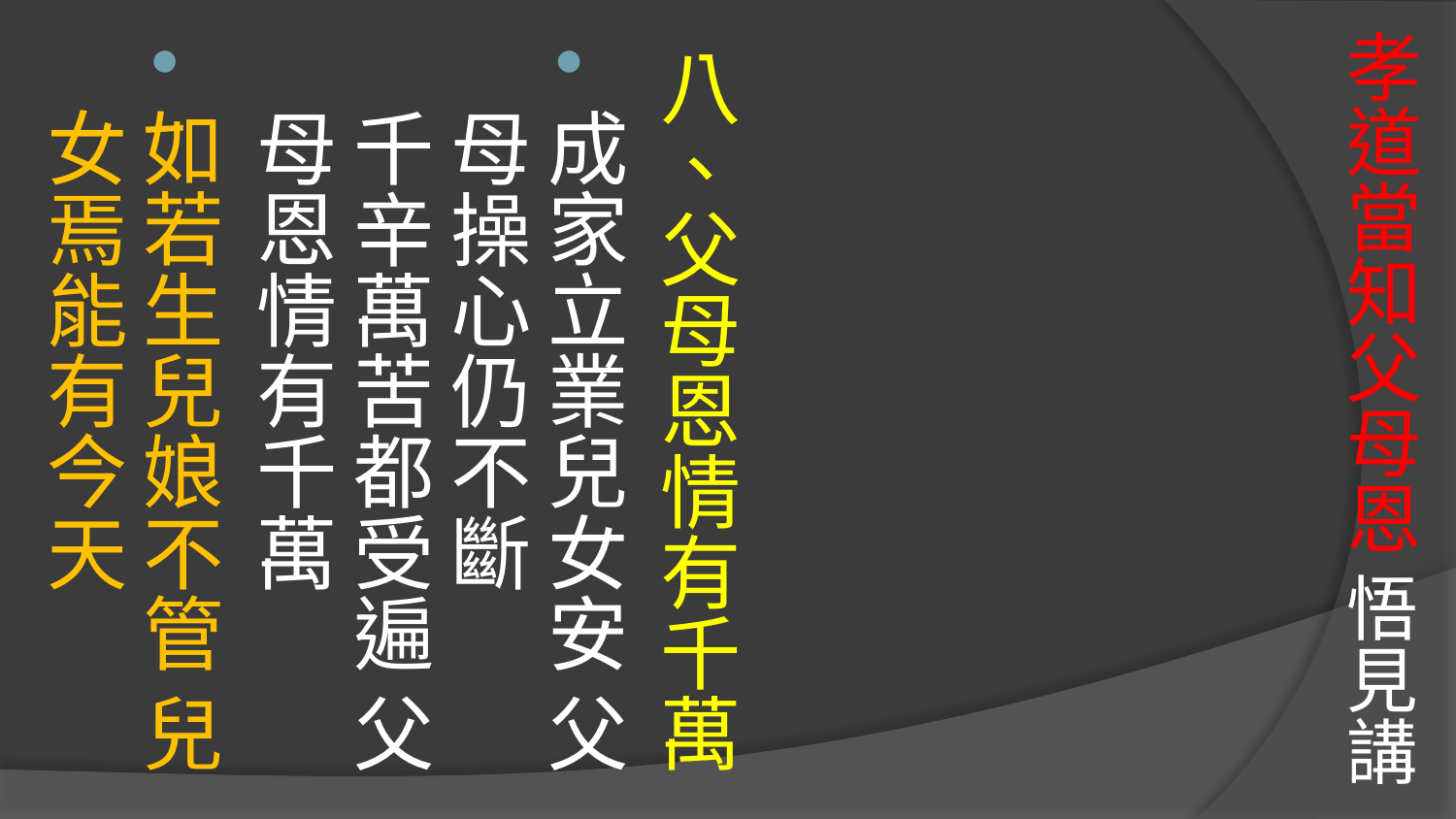

# 孝道當知父母恩 悟見講
八、父母恩情有千萬
成家立業兒女安 父母操心仍不斷
千辛萬苦都受遍 父母恩情有千萬
如若生兒娘不管 兒女焉能有今天